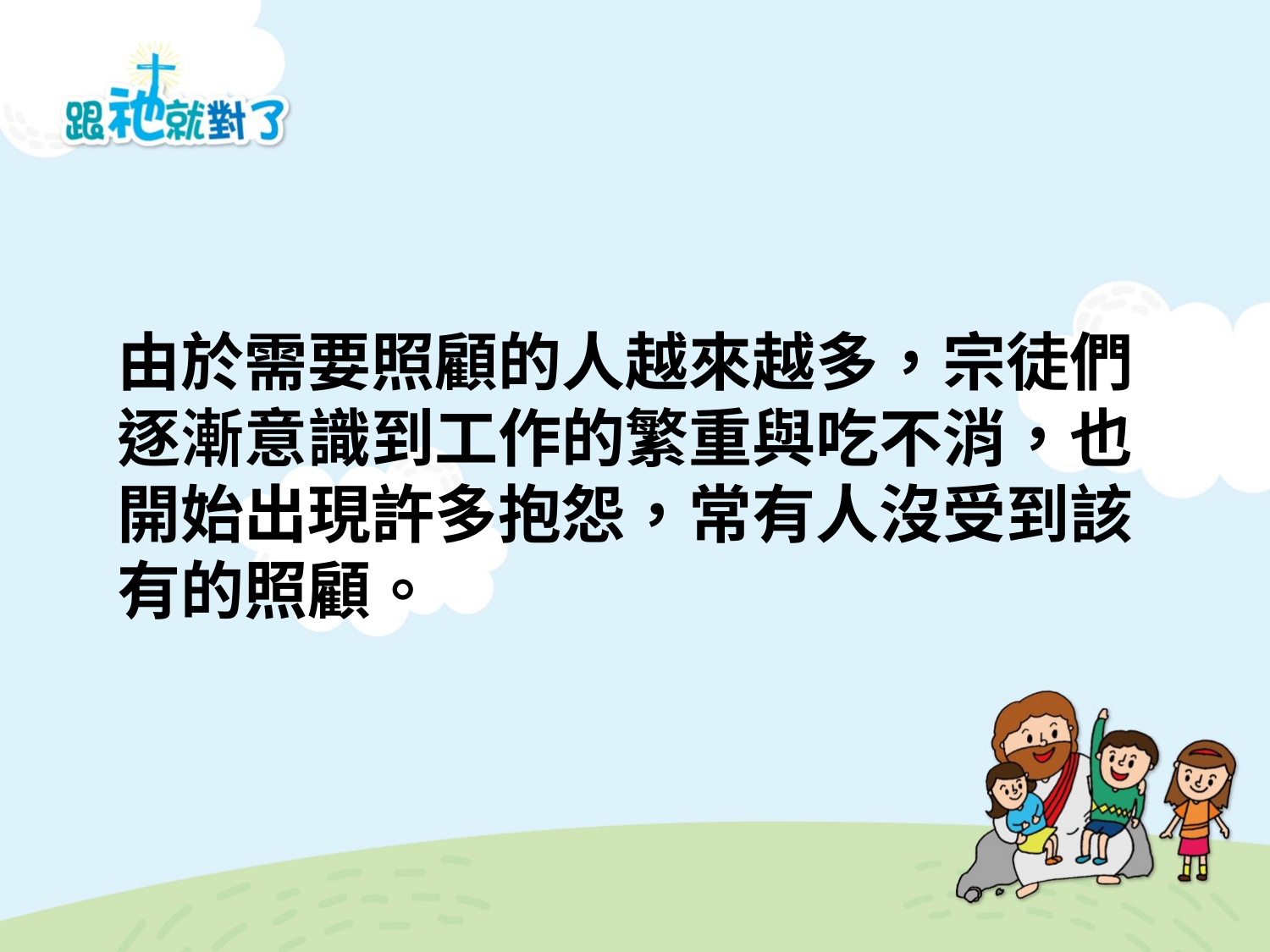

由於需要照顧的人越來越多，宗徒們逐漸意識到工作的繁重與吃不消，也開始出現許多抱怨，常有人沒受到該有的照顧。